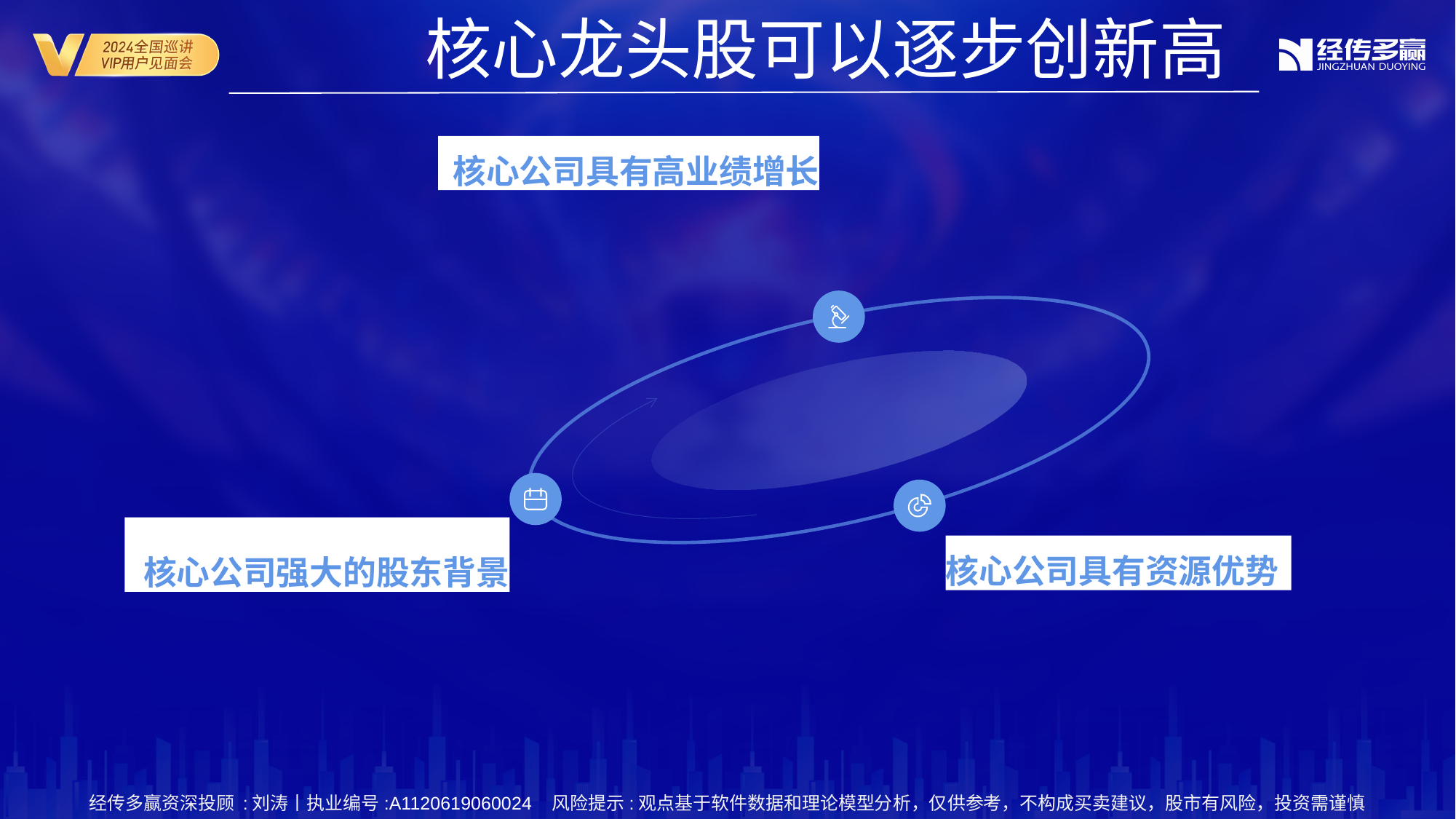

核心龙头股可以逐步创新高
核心公司具有高业绩增长

核心公司强大的股东背景
核心公司具有资源优势